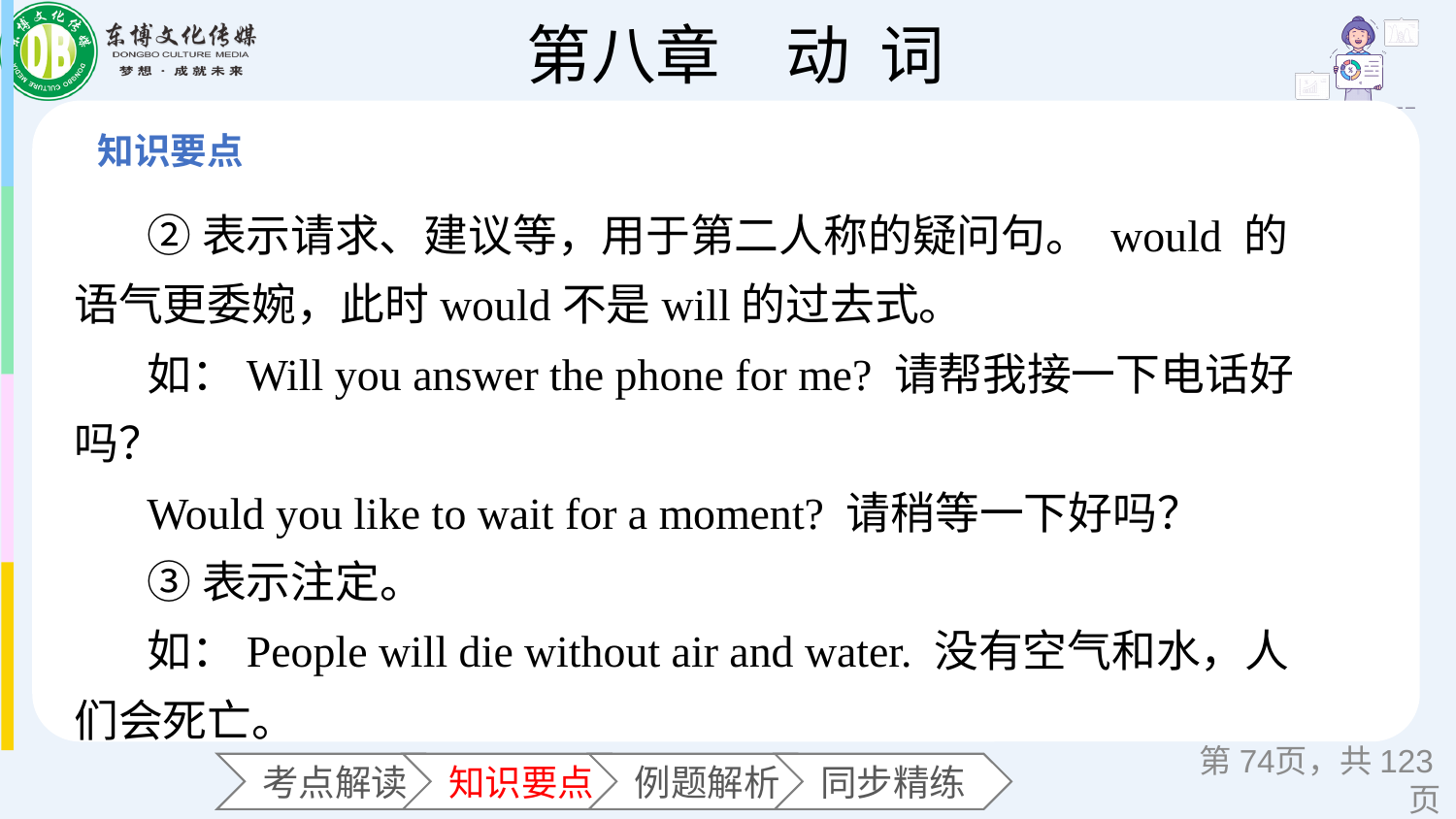

②表示请求、建议等，用于第二人称的疑问句。 would 的语气更委婉，此时would不是will的过去式。
如：Will you answer the phone for me? 请帮我接一下电话好吗？
Would you like to wait for a moment? 请稍等一下好吗？
③表示注定。
如：People will die without air and water. 没有空气和水，人们会死亡。

第74页，共123页